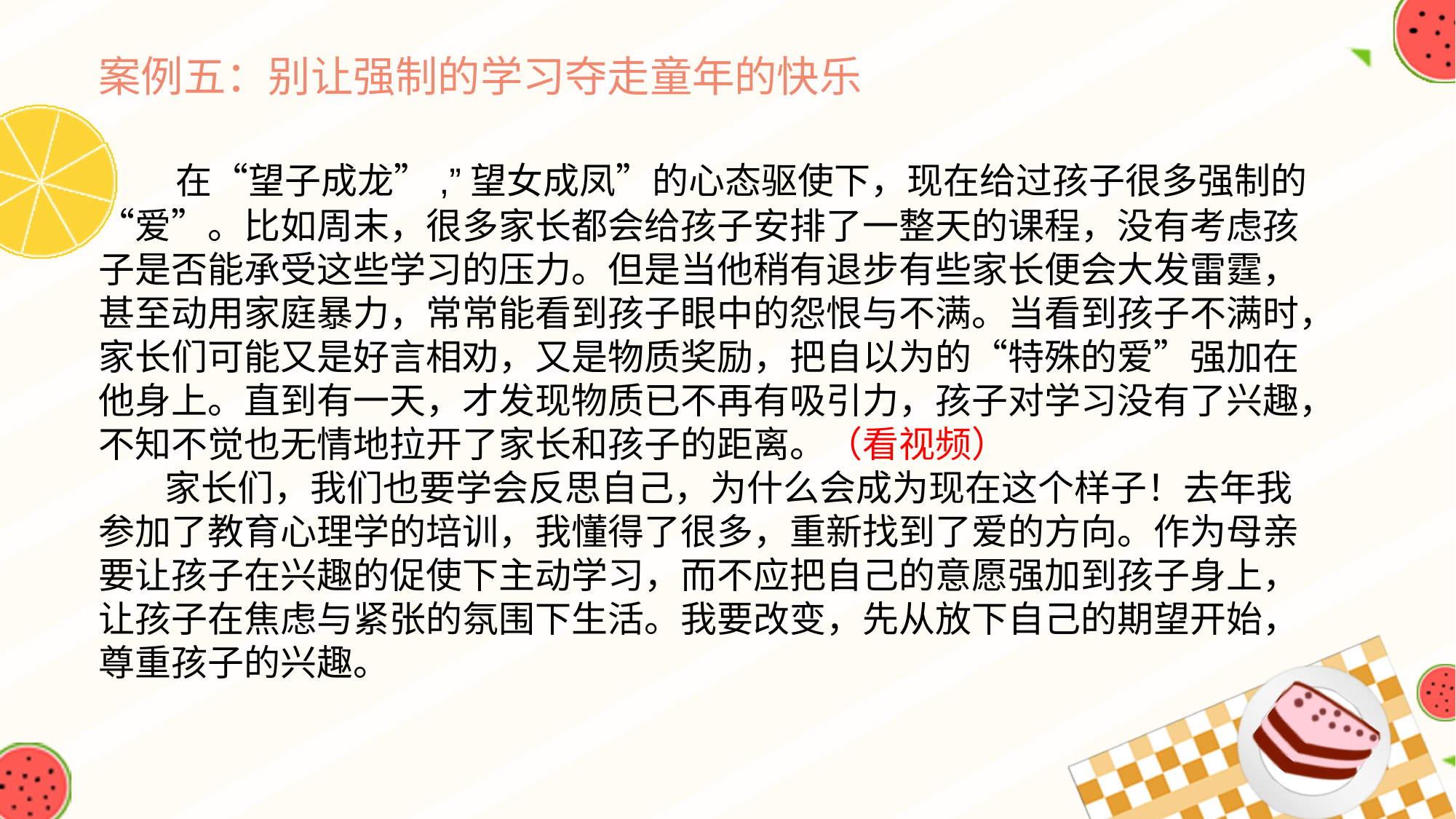

案例五：别让强制的学习夺走童年的快乐

        在“望子成龙”,”望女成凤”的心态驱使下，现在给过孩子很多强制的“爱”。比如周末，很多家长都会给孩子安排了一整天的课程，没有考虑孩子是否能承受这些学习的压力。但是当他稍有退步有些家长便会大发雷霆，甚至动用家庭暴力，常常能看到孩子眼中的怨恨与不满。当看到孩子不满时，家长们可能又是好言相劝，又是物质奖励，把自以为的“特殊的爱”强加在他身上。直到有一天，才发现物质已不再有吸引力，孩子对学习没有了兴趣，不知不觉也无情地拉开了家长和孩子的距离。（看视频）
       家长们，我们也要学会反思自己，为什么会成为现在这个样子！去年我参加了教育心理学的培训，我懂得了很多，重新找到了爱的方向。作为母亲要让孩子在兴趣的促使下主动学习，而不应把自己的意愿强加到孩子身上，让孩子在焦虑与紧张的氛围下生活。我要改变，先从放下自己的期望开始，尊重孩子的兴趣。